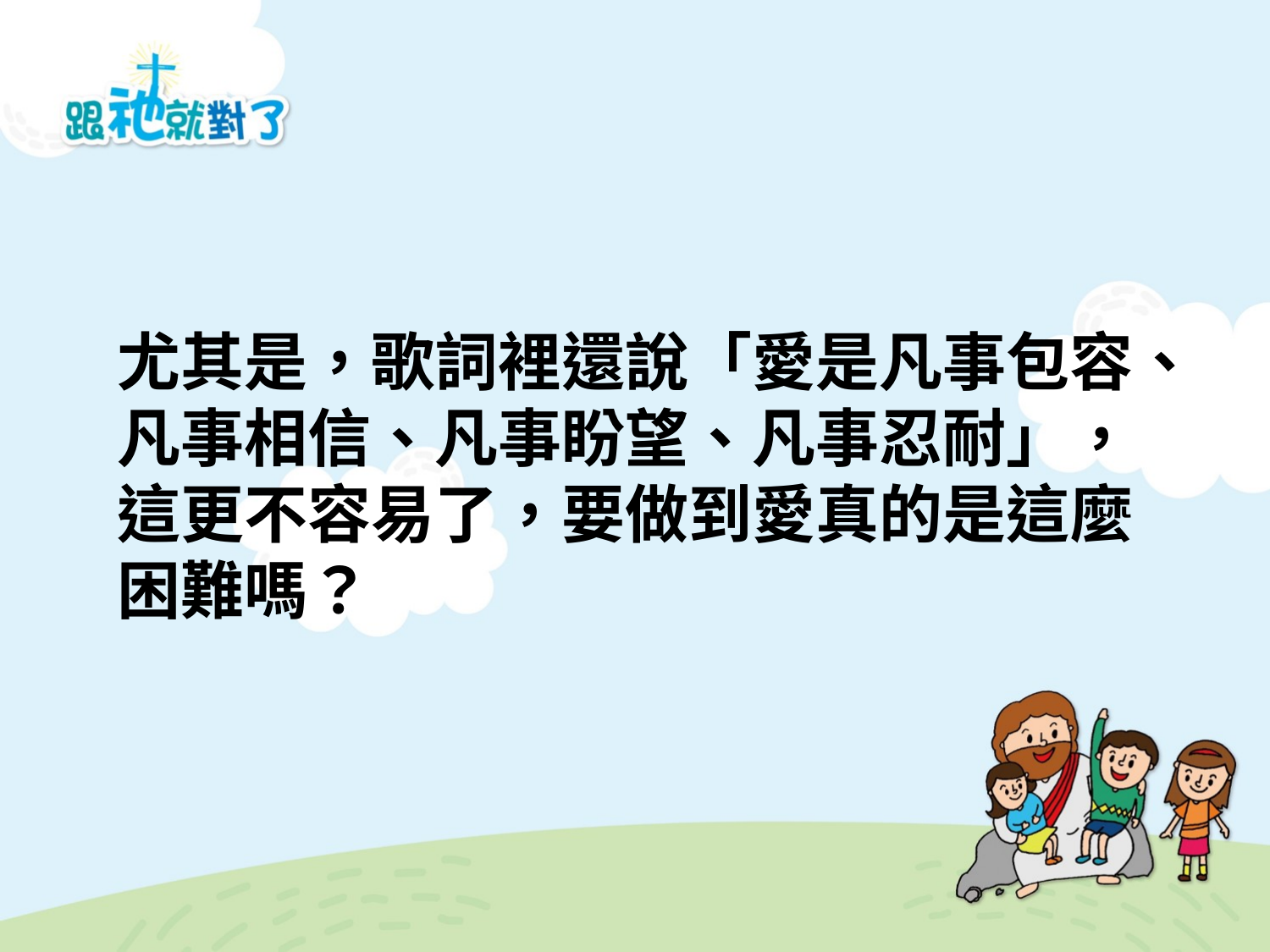

尤其是，歌詞裡還說「愛是凡事包容、凡事相信、凡事盼望、凡事忍耐」，這更不容易了，要做到愛真的是這麼困難嗎？